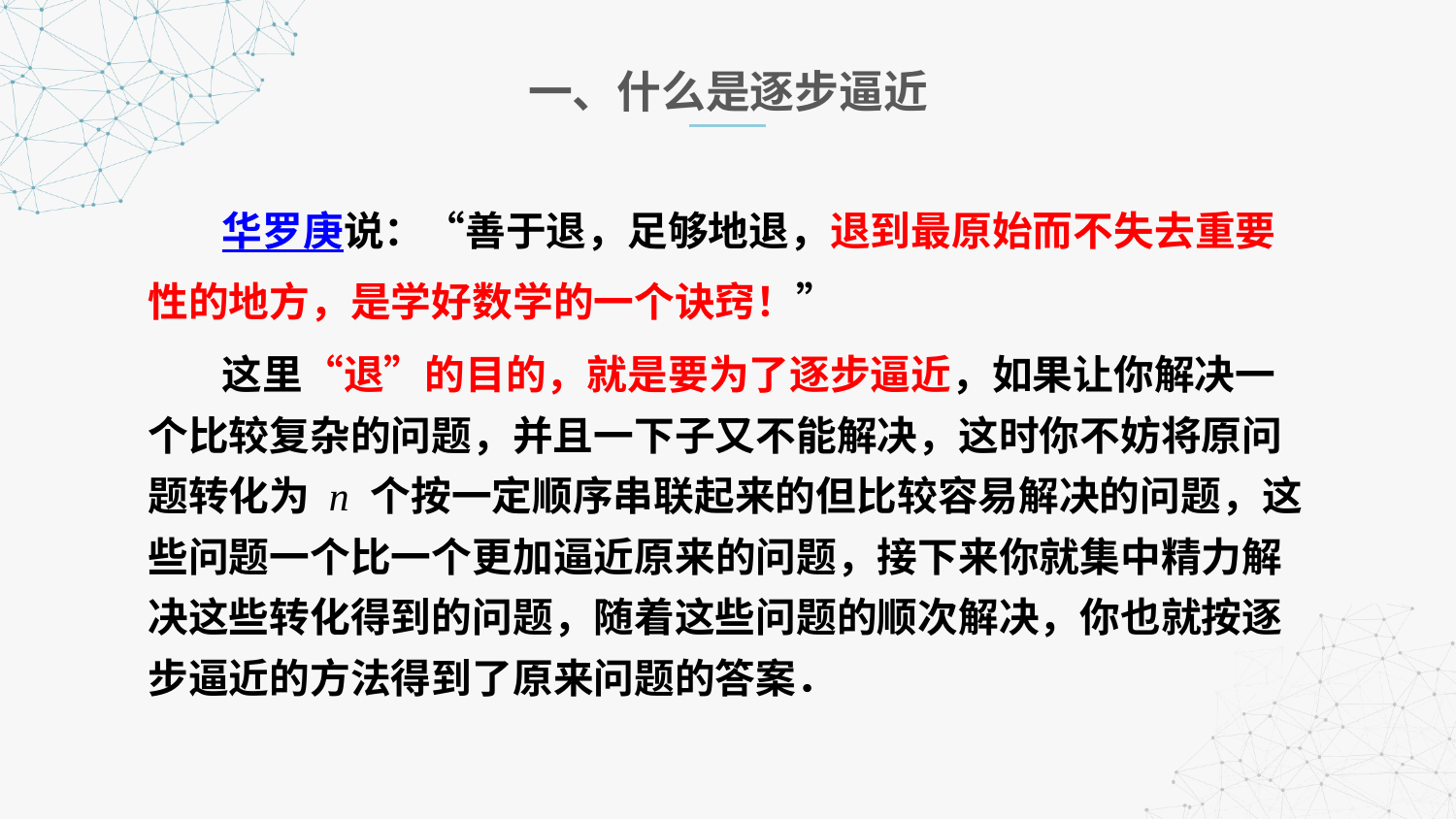

一、什么是逐步逼近
       华罗庚说：“善于退，足够地退，退到最原始而不失去重要性的地方，是学好数学的一个诀窍！”
       这里“退”的目的，就是要为了逐步逼近，如果让你解决一个比较复杂的问题，并且一下子又不能解决，这时你不妨将原问题转化为 n 个按一定顺序串联起来的但比较容易解决的问题，这些问题一个比一个更加逼近原来的问题，接下来你就集中精力解决这些转化得到的问题，随着这些问题的顺次解决，你也就按逐步逼近的方法得到了原来问题的答案．